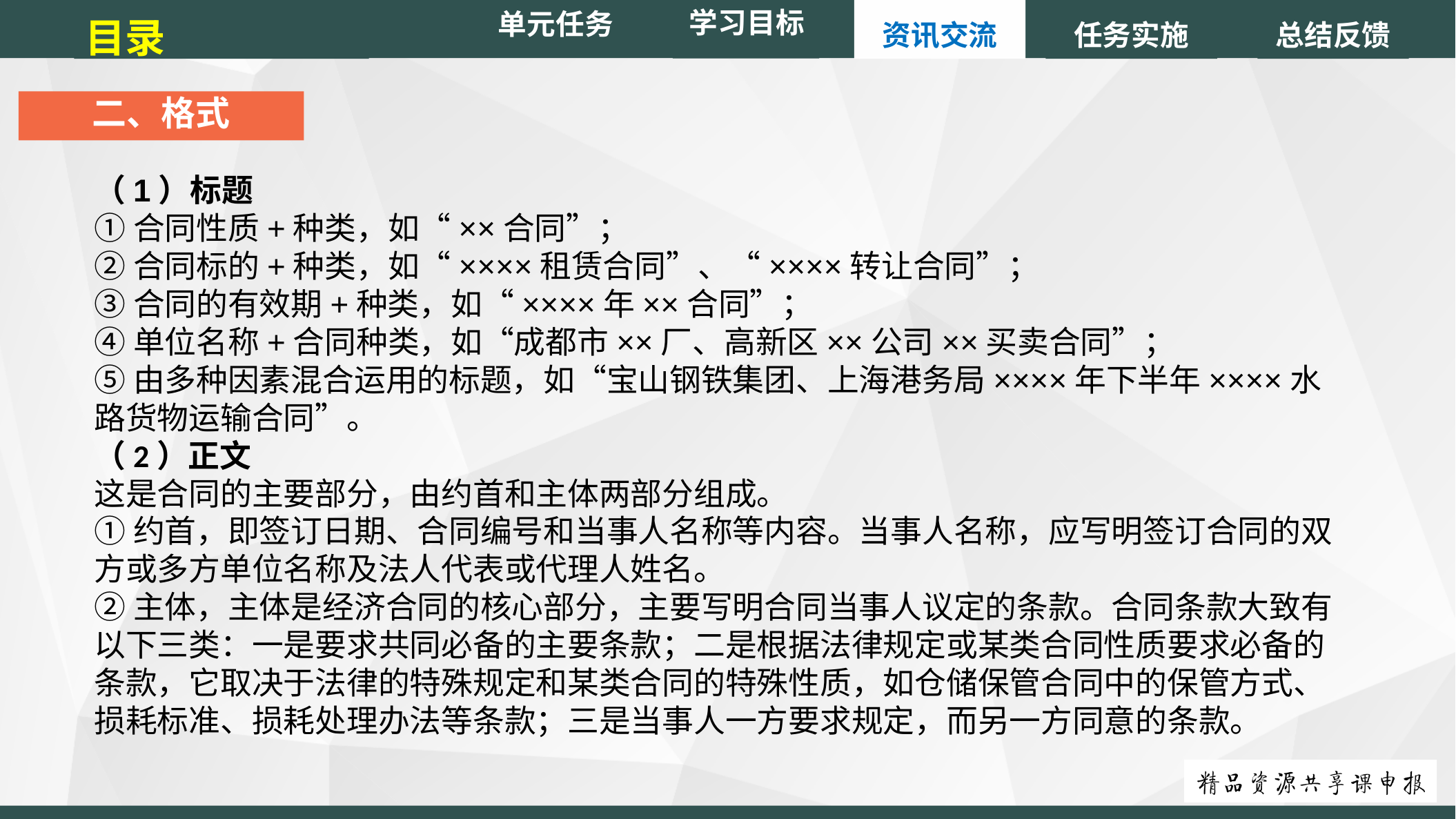

单元任务
学习目标
目录
资讯交流
任务实施
总结反馈

二、格式
（1）标题
①合同性质+种类，如“××合同”；
②合同标的+种类，如“××××租赁合同”、“××××转让合同”；
③合同的有效期+种类，如“××××年××合同”；
④单位名称+合同种类，如“成都市××厂、高新区××公司××买卖合同”；
⑤由多种因素混合运用的标题，如“宝山钢铁集团、上海港务局××××年下半年××××水路货物运输合同”。
（2）正文
这是合同的主要部分，由约首和主体两部分组成。
①约首，即签订日期、合同编号和当事人名称等内容。当事人名称，应写明签订合同的双方或多方单位名称及法人代表或代理人姓名。
②主体，主体是经济合同的核心部分，主要写明合同当事人议定的条款。合同条款大致有以下三类：一是要求共同必备的主要条款；二是根据法律规定或某类合同性质要求必备的条款，它取决于法律的特殊规定和某类合同的特殊性质，如仓储保管合同中的保管方式、损耗标准、损耗处理办法等条款；三是当事人一方要求规定，而另一方同意的条款。